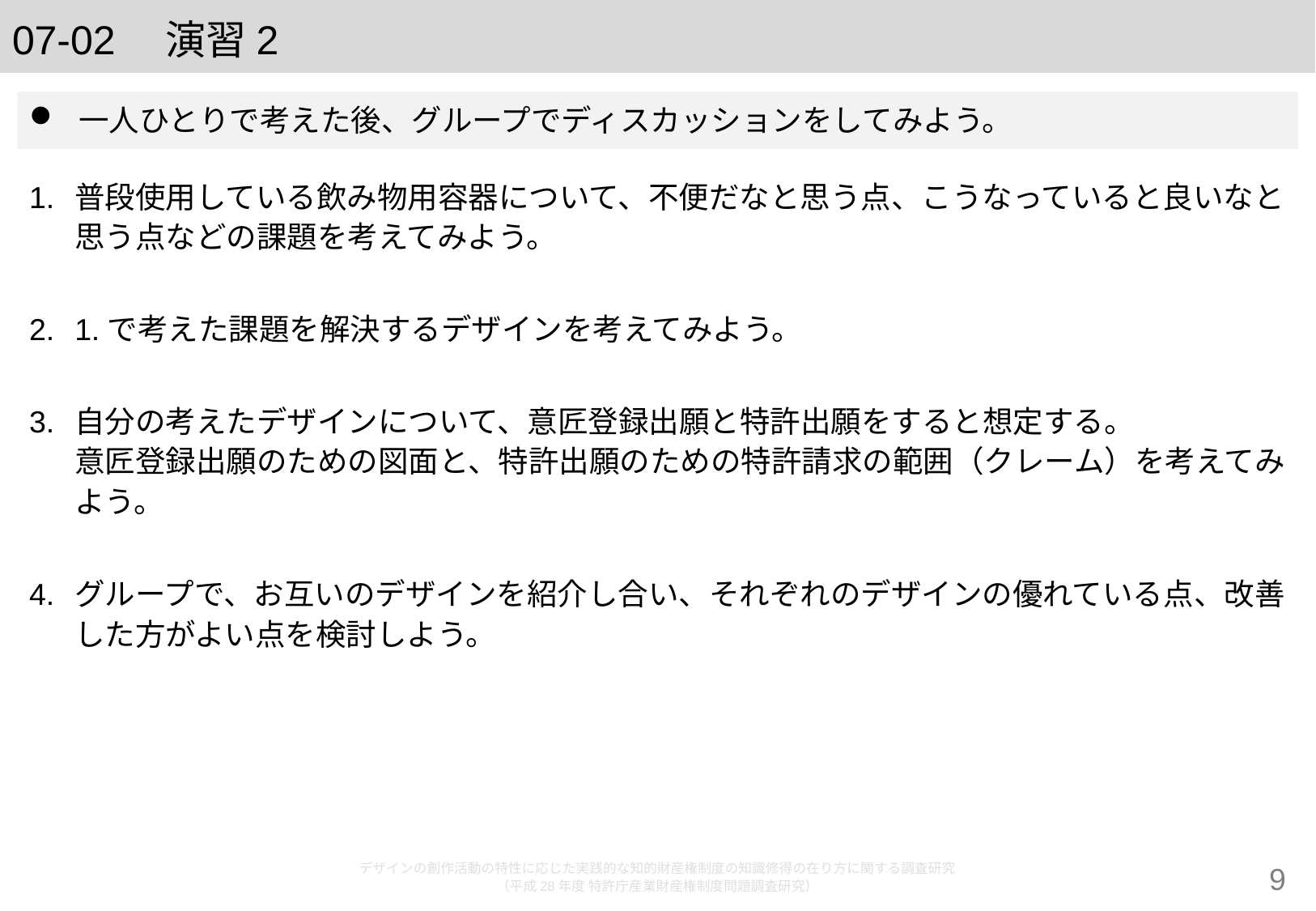

# 07-02　演習2
一人ひとりで考えた後、グループでディスカッションをしてみよう。
普段使用している飲み物用容器について、不便だなと思う点、こうなっていると良いなと思う点などの課題を考えてみよう。

1.で考えた課題を解決するデザインを考えてみよう。

自分の考えたデザインについて、意匠登録出願と特許出願をすると想定する。
意匠登録出願のための図面と、特許出願のための特許請求の範囲（クレーム）を考えてみよう。

グループで、お互いのデザインを紹介し合い、それぞれのデザインの優れている点、改善した方がよい点を検討しよう。
デザインの創作活動の特性に応じた実践的な知的財産権制度の知識修得の在り方に関する調査研究
（平成28年度 特許庁産業財産権制度問題調査研究）
9